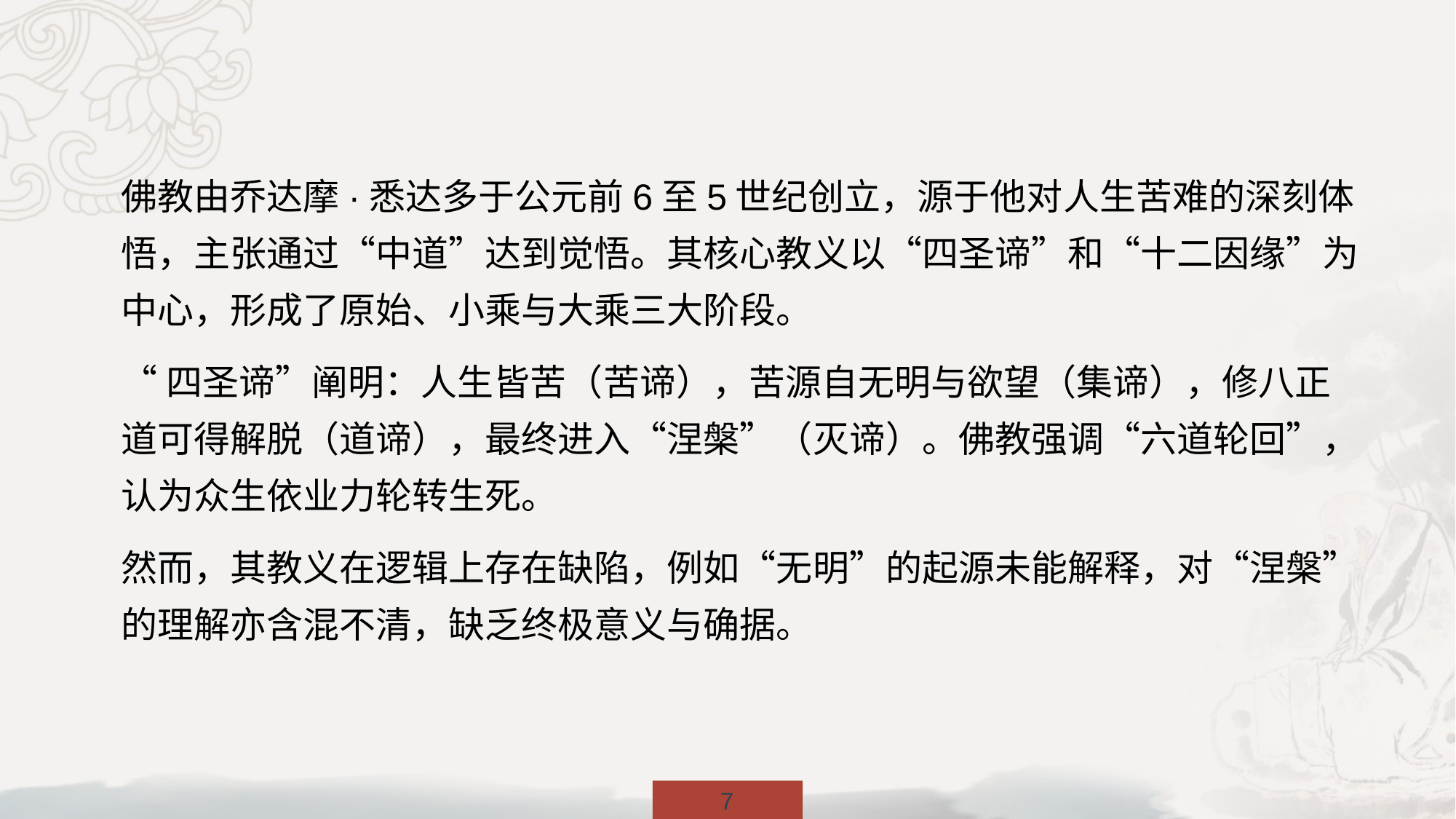

佛教由乔达摩·悉达多于公元前6至5世纪创立，源于他对人生苦难的深刻体悟，主张通过“中道”达到觉悟。其核心教义以“四圣谛”和“十二因缘”为中心，形成了原始、小乘与大乘三大阶段。
“四圣谛”阐明：人生皆苦（苦谛），苦源自无明与欲望（集谛），修八正道可得解脱（道谛），最终进入“涅槃”（灭谛）。佛教强调“六道轮回”，认为众生依业力轮转生死。
然而，其教义在逻辑上存在缺陷，例如“无明”的起源未能解释，对“涅槃”的理解亦含混不清，缺乏终极意义与确据。